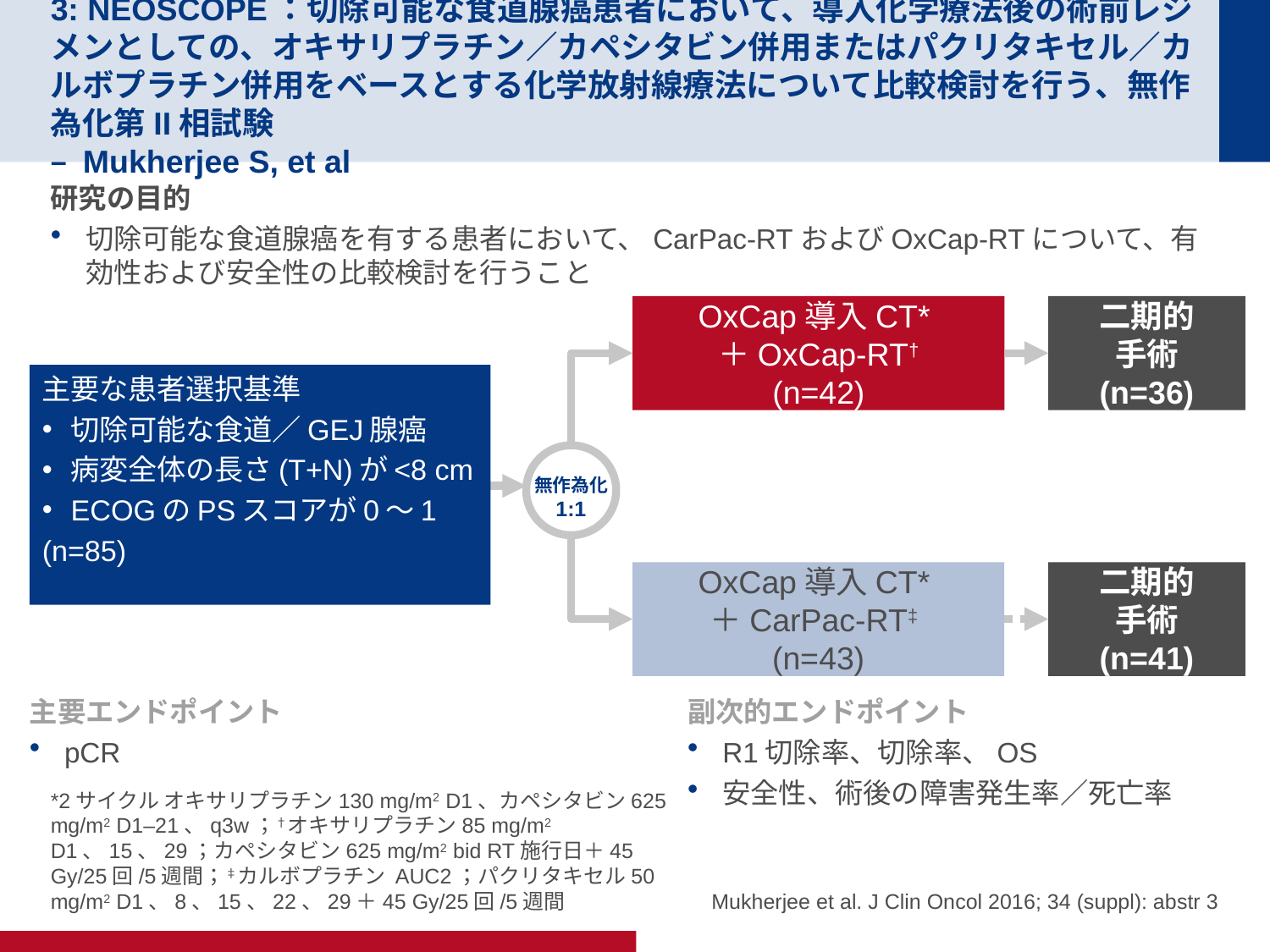

# 3: NEOSCOPE：切除可能な食道腺癌患者において、導入化学療法後の術前レジメンとしての、オキサリプラチン／カペシタビン併用またはパクリタキセル／カルボプラチン併用をベースとする化学放射線療法について比較検討を行う、無作為化第II相試験 – Mukherjee S, et al
研究の目的
切除可能な食道腺癌を有する患者において、CarPac-RTおよびOxCap-RTについて、有効性および安全性の比較検討を行うこと
OxCap導入CT*
＋OxCap-RT†
(n=42)
二期的
手術
(n=36)
主要な患者選択基準
切除可能な食道／GEJ腺癌
病変全体の長さ(T+N)が<8 cm
ECOGのPSスコアが0～1
(n=85)
無作為化
1:1
OxCap導入CT*
＋CarPac-RT‡
(n=43)
二期的
手術
(n=41)
主要エンドポイント
pCR

副次的エンドポイント
R1切除率、切除率、OS
安全性、術後の障害発生率／死亡率
*2サイクル オキサリプラチン130 mg/m2 D1、カペシタビン625 mg/m2 D1–21、q3w；†オキサリプラチン85 mg/m2 D1、15、29；カペシタビン625 mg/m2 bid RT施行日＋45 Gy/25回/5週間；‡カルボプラチン AUC2；パクリタキセル50 mg/m2 D1、8、15、22、29＋45 Gy/25回/5週間
Mukherjee et al. J Clin Oncol 2016; 34 (suppl): abstr 3